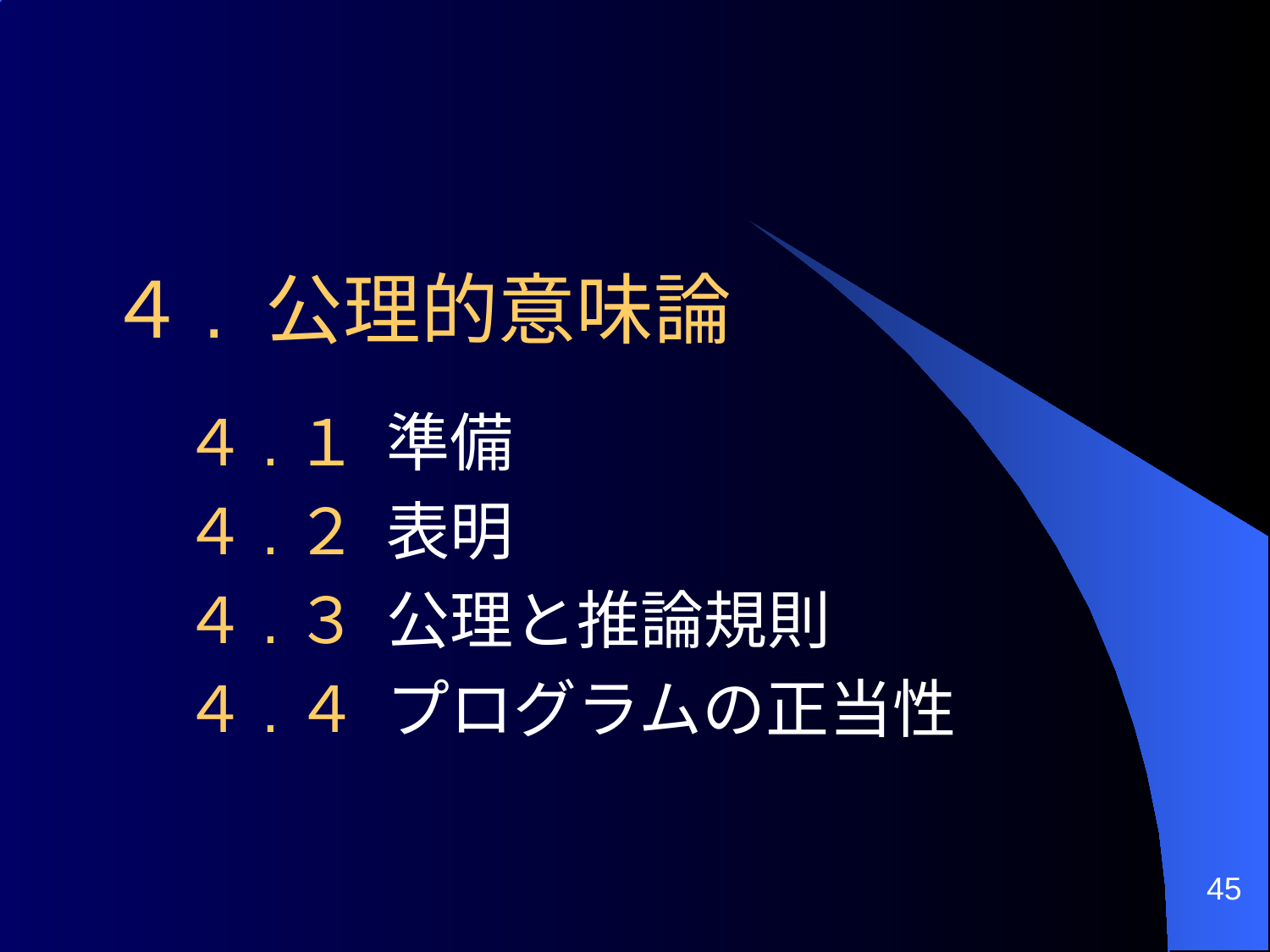

# ４. 公理的意味論
４.１  準備
４.２  表明
４.３  公理と推論規則
４.４  プログラムの正当性
45